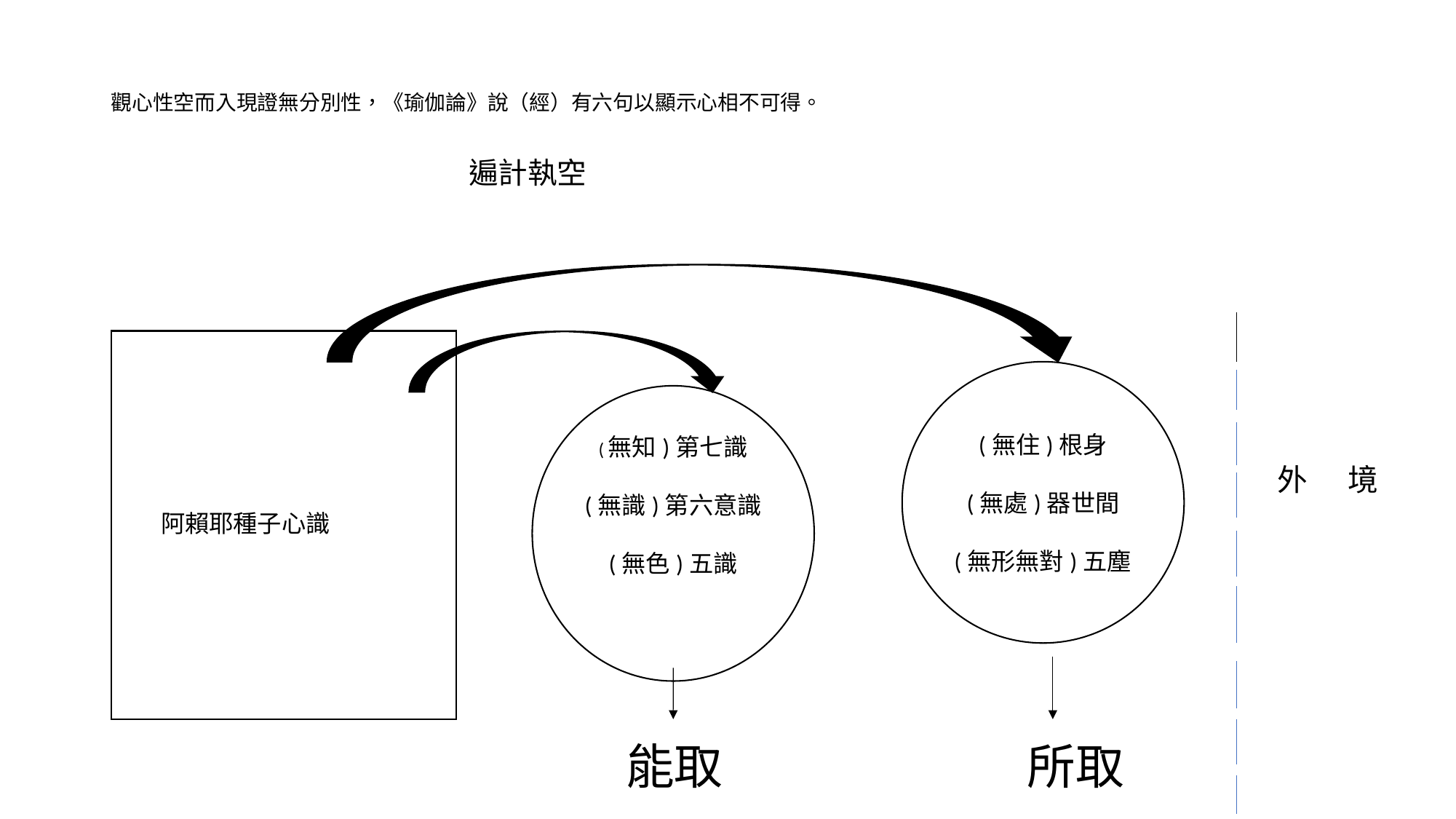

# 觀心性空而入現證無分別性，《瑜伽論》說（經）有六句以顯示心相不可得。 遍計執空

      阿賴耶種子心識

(無住)根身

(無處)器世間

(無形無對)五塵
(無知)第七識

(無識)第六意識

(無色)五識

外      境
能取                            所取